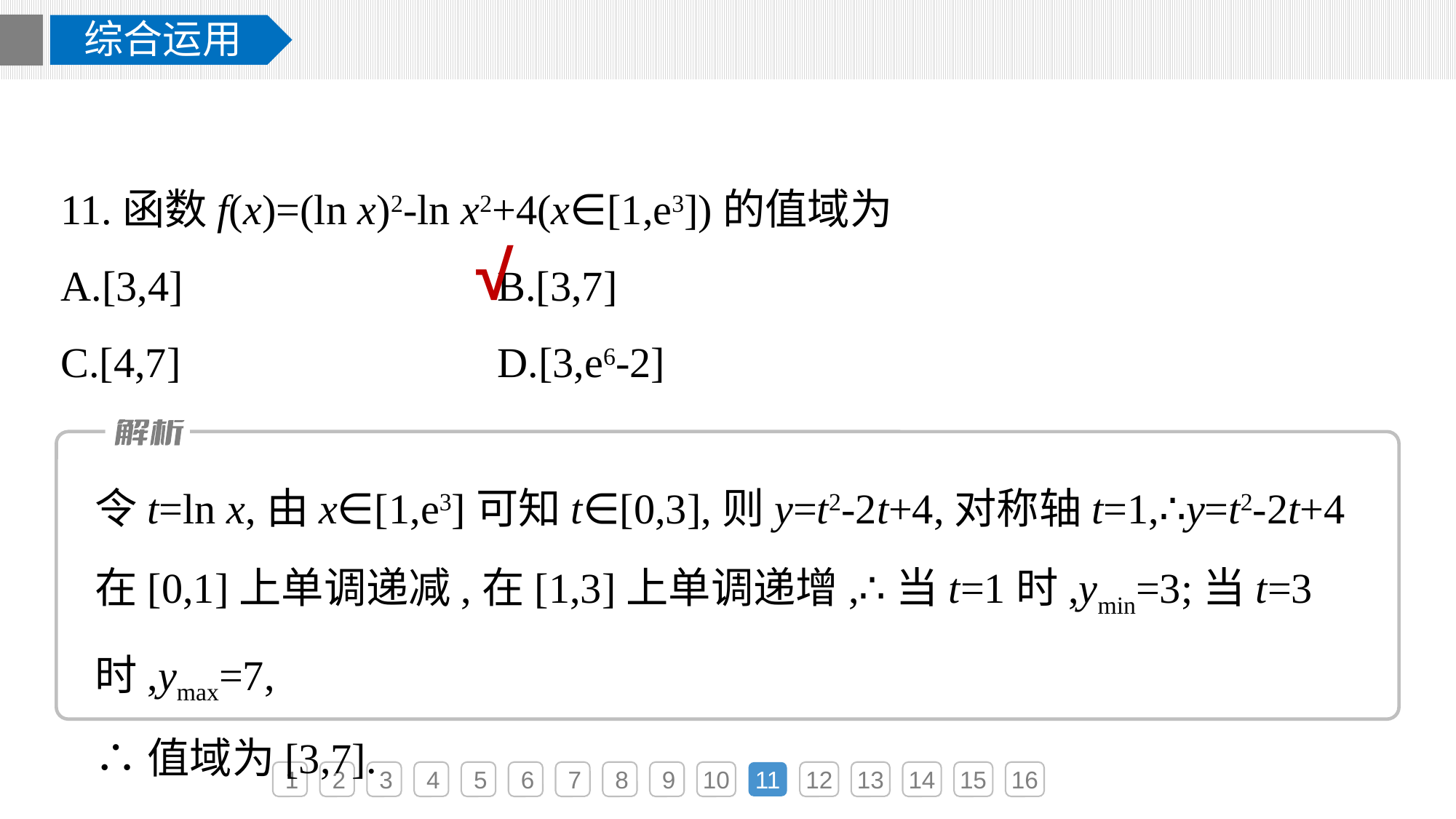

综合运用

11.函数f(x)=(ln x)2-ln x2+4(x∈[1,e3])的值域为
A.[3,4]			B.[3,7]
C.[4,7]			D.[3,e6-2]
√

令t=ln x,由x∈[1,e3]可知t∈[0,3],则y=t2-2t+4,对称轴t=1,∴y=t2-2t+4在[0,1]上单调递减,在[1,3]上单调递增,∴当t=1时,ymin=3;当t=3时,ymax=7,
∴值域为[3,7].
1
2
3
4
5
6
7
8
9
10
11
12
13
14
15
16